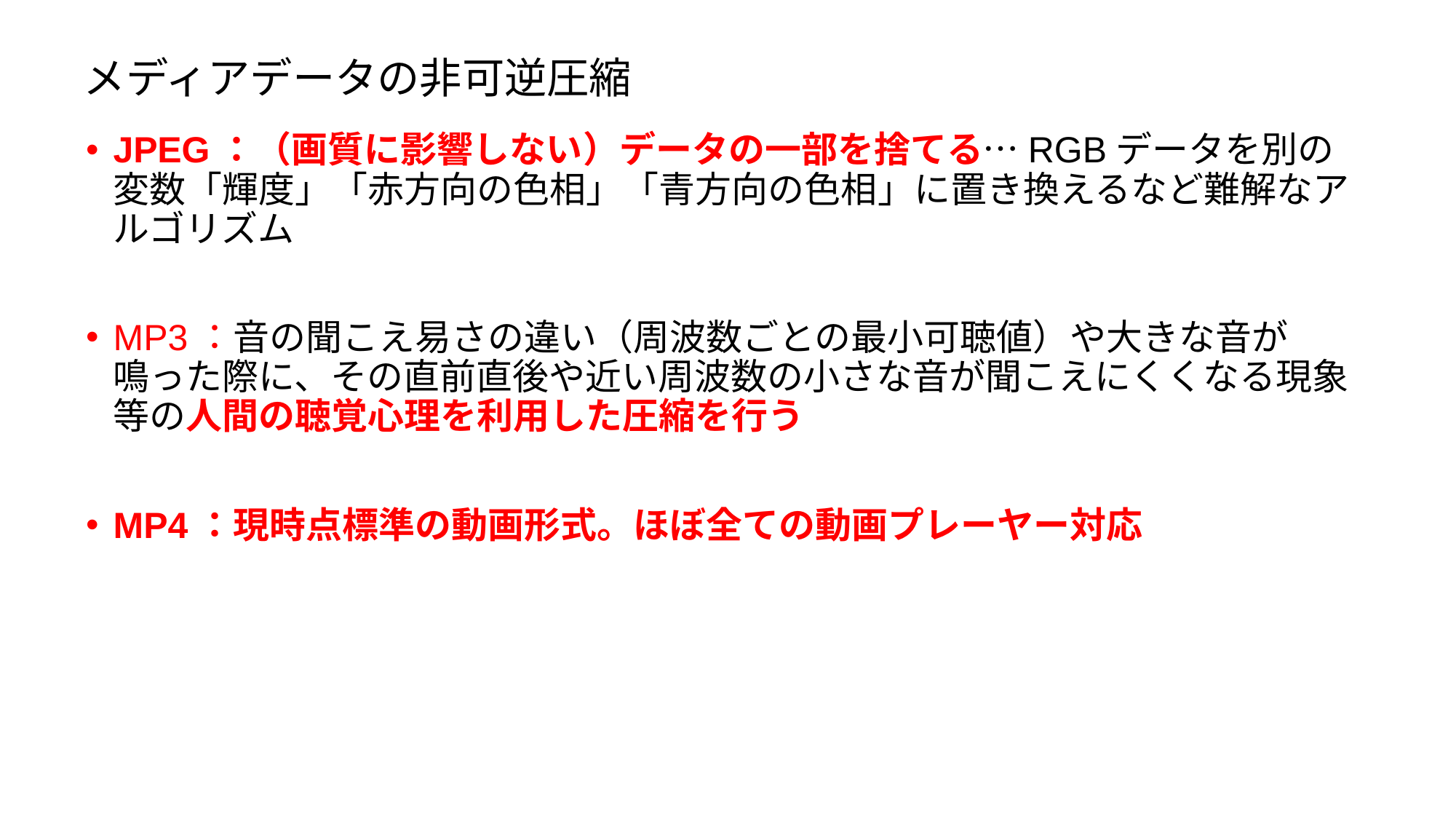

# メディアデータの非可逆圧縮
JPEG：（画質に影響しない）データの一部を捨てる…RGBデータを別の変数「輝度」「赤方向の色相」「青方向の色相」に置き換えるなど難解なアルゴリズム

MP3：音の聞こえ易さの違い（周波数ごとの最小可聴値）や大きな音が鳴った際に、その直前直後や近い周波数の小さな音が聞こえにくくなる現象等の人間の聴覚心理を利用した圧縮を行う

MP4：現時点標準の動画形式。ほぼ全ての動画プレーヤー対応